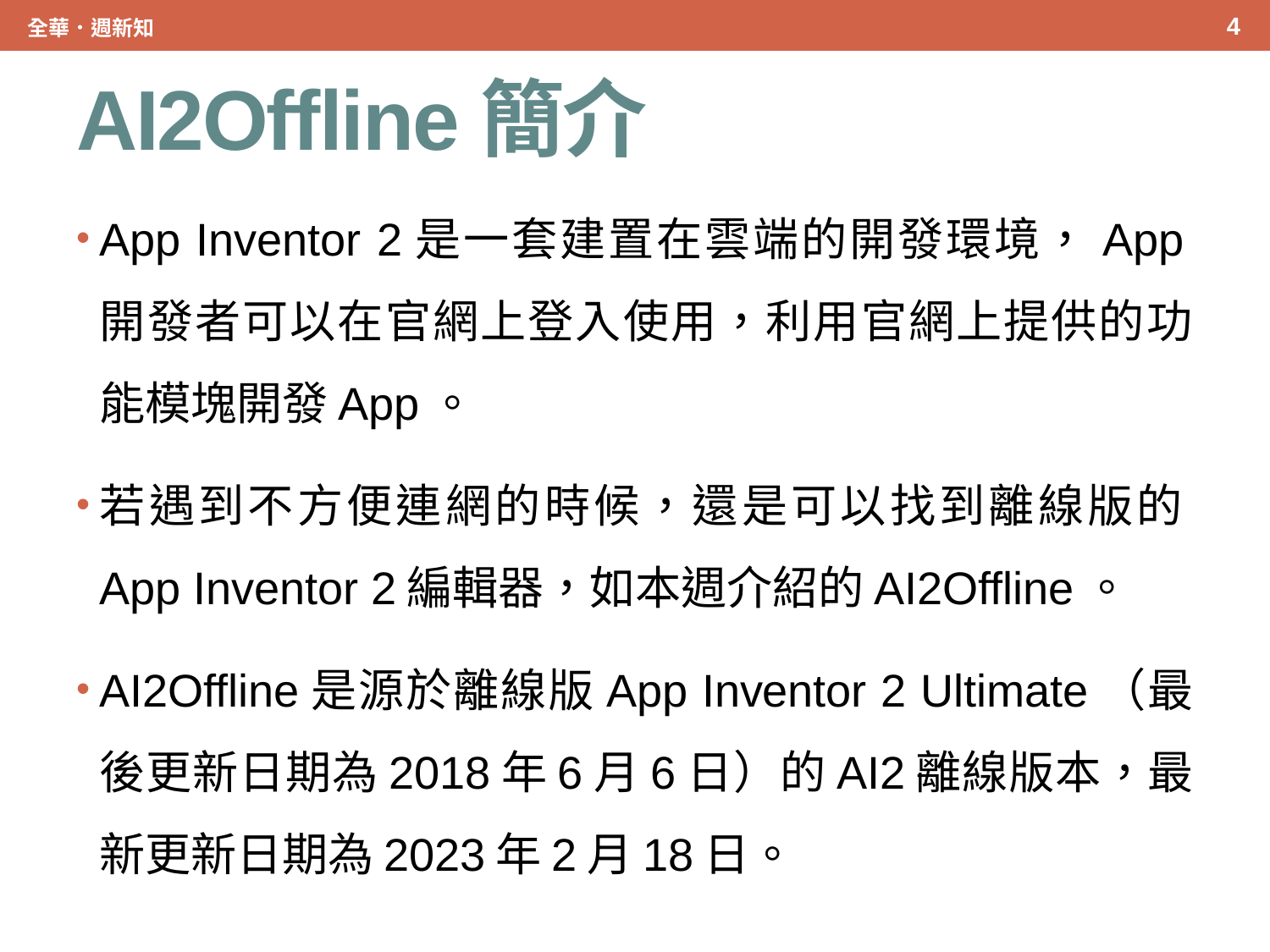

4
全華．週新知
# AI2Offline簡介
App Inventor 2是一套建置在雲端的開發環境，App開發者可以在官網上登入使用，利用官網上提供的功能模塊開發App。
若遇到不方便連網的時候，還是可以找到離線版的App Inventor 2編輯器，如本週介紹的AI2Offline。
AI2Offline是源於離線版App Inventor 2 Ultimate（最後更新日期為2018年6月6日）的AI2離線版本，最新更新日期為2023年2月18日。